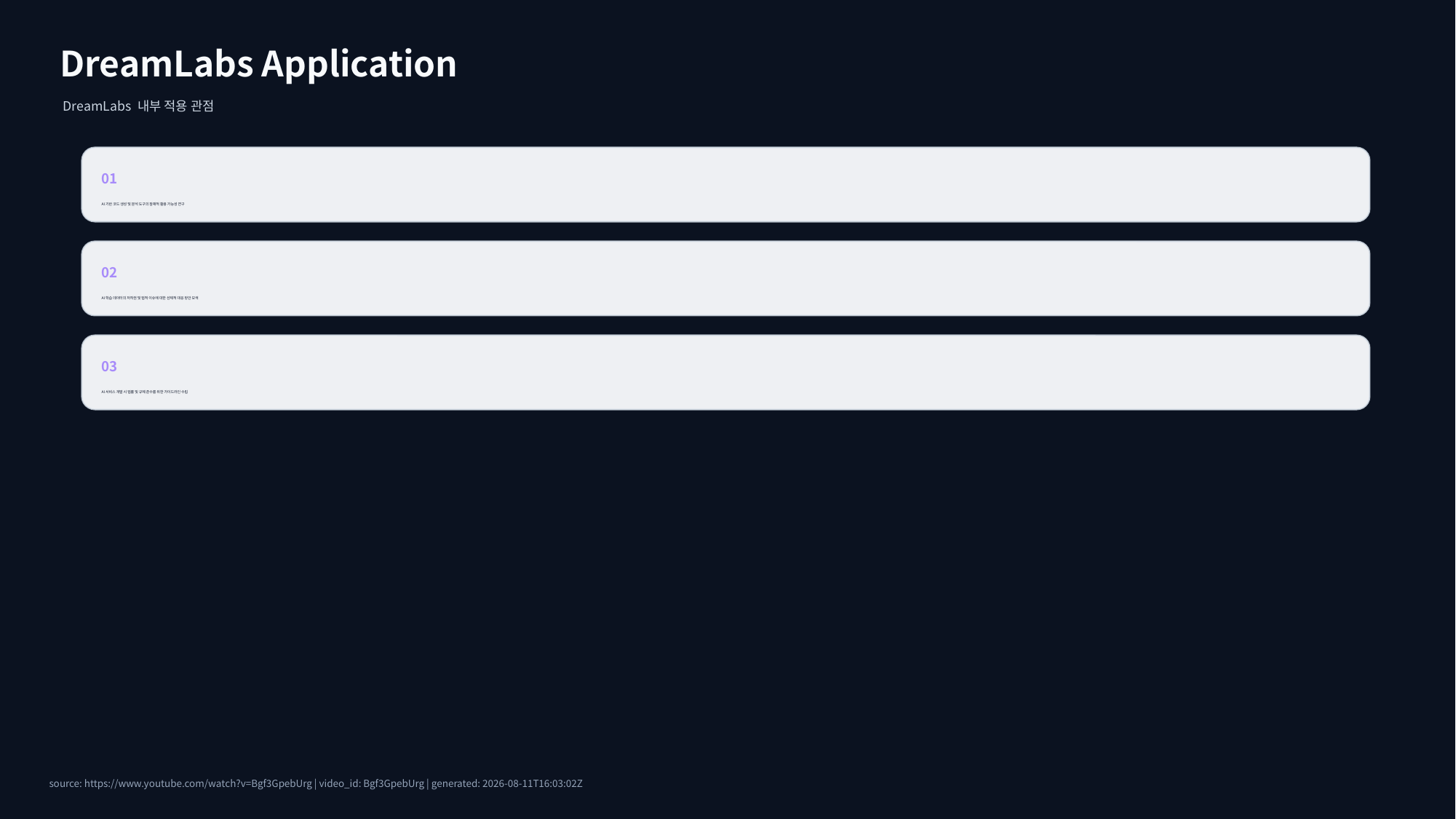

DreamLabs Application
DreamLabs 내부 적용 관점

01
AI 기반 코드 생성 및 분석 도구의 잠재적 활용 가능성 연구

02
AI 학습 데이터의 저작권 및 법적 이슈에 대한 선제적 대응 방안 모색

03
AI 서비스 개발 시 법률 및 규제 준수를 위한 가이드라인 수립
source: https://www.youtube.com/watch?v=Bgf3GpebUrg | video_id: Bgf3GpebUrg | generated: 2026-08-11T16:03:02Z